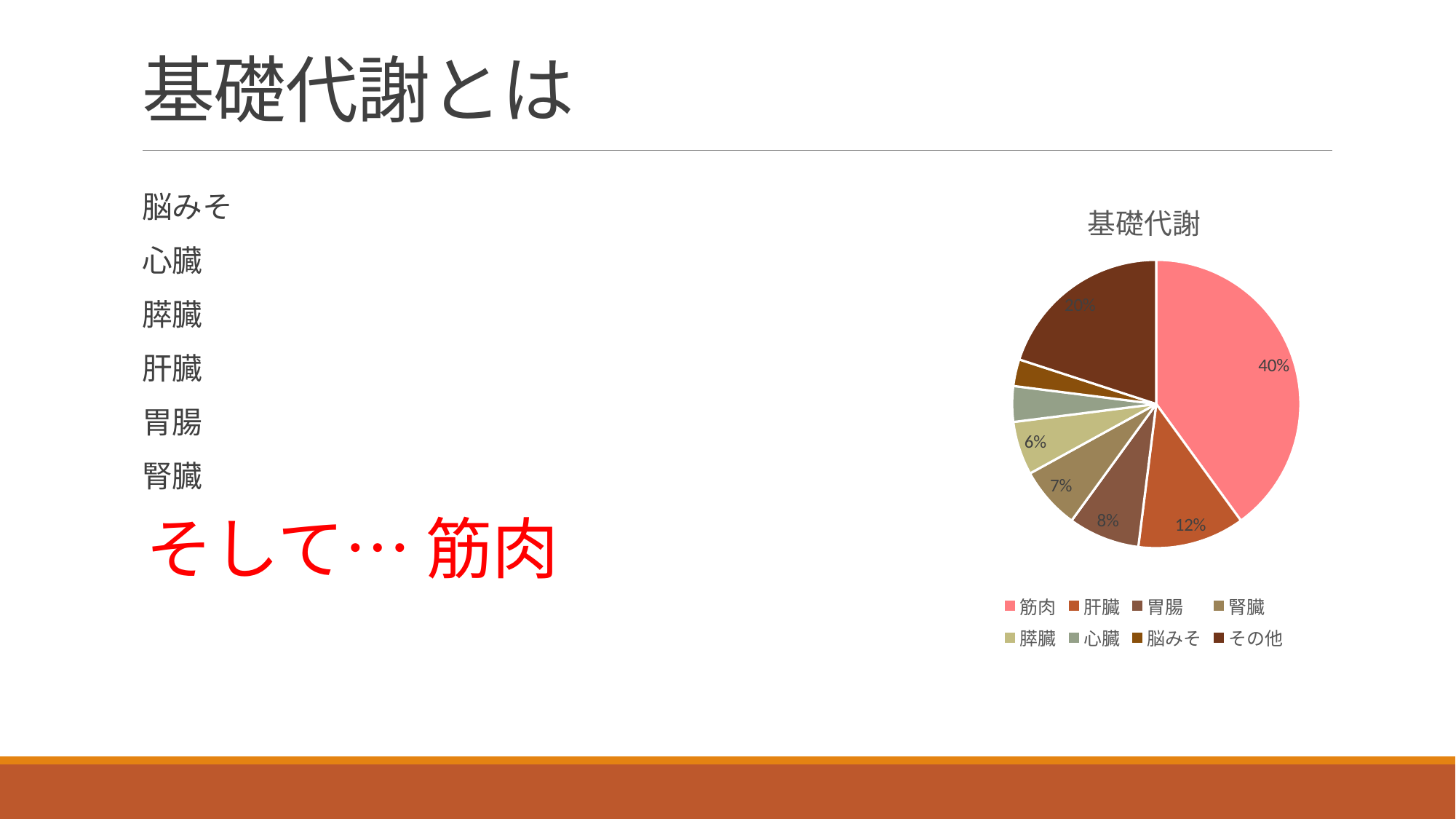

# 基礎代謝とは

### Chart: 基礎代謝

| Category | 代謝割合 |
|---|---|
| 筋肉 | 40.0 |
| 肝臓 | 12.0 |
| 胃腸 | 8.0 |
| 腎臓 | 7.0 |
| 膵臓 | 6.0 |
| 心臓 | 4.0 |
| 脳みそ | 3.0 |
| その他 | 20.0 |
脳みそ
心臓
膵臓
肝臓
胃腸
腎臓
そして… 筋肉